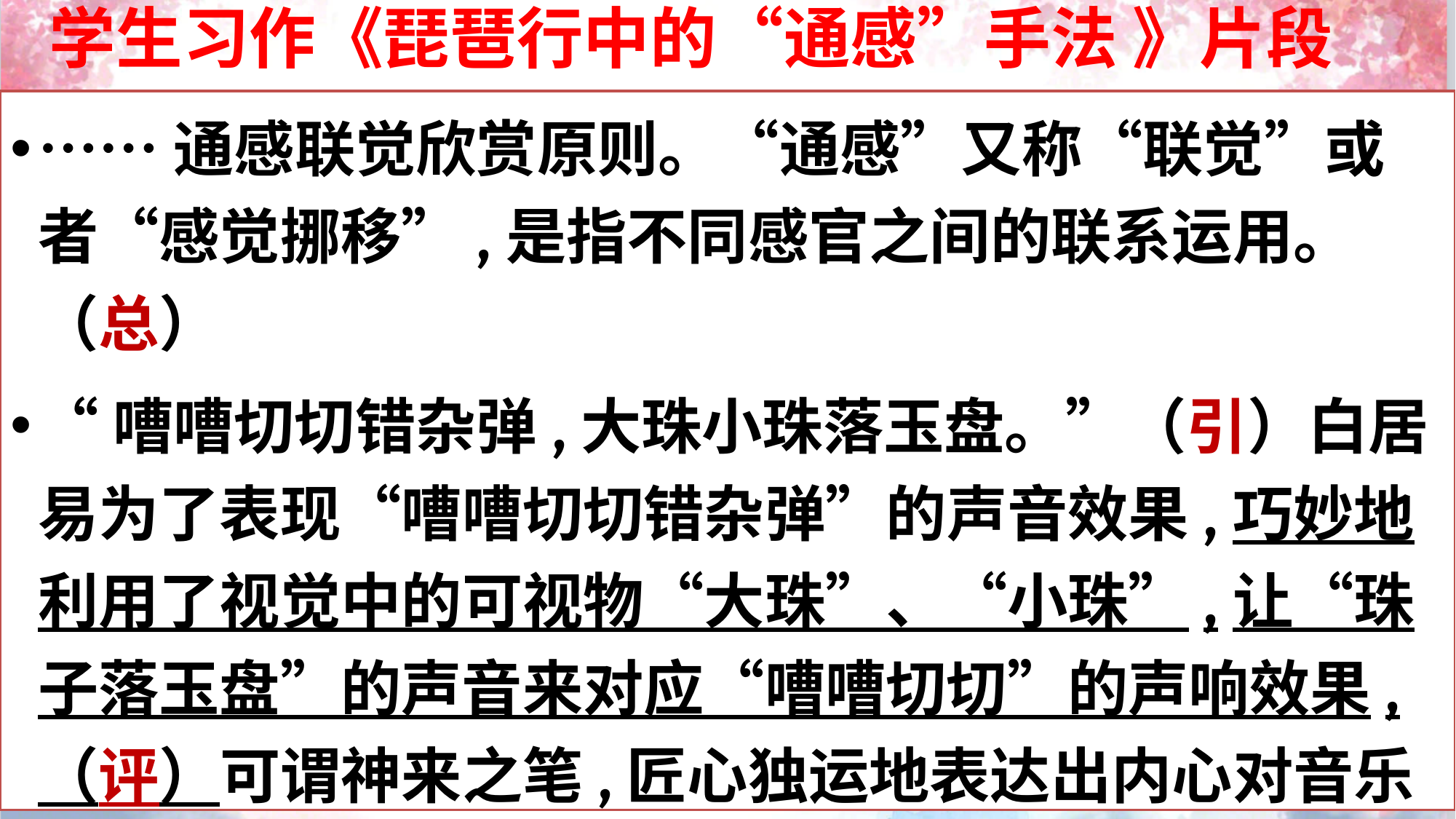

# 学生习作《琵琶行中的“通感”手法 》片段
……通感联觉欣赏原则。“通感”又称“联觉”或者“感觉挪移”,是指不同感官之间的联系运用。（总）
“嘈嘈切切错杂弹,大珠小珠落玉盘。”（引）白居易为了表现“嘈嘈切切错杂弹”的声音效果,巧妙地利用了视觉中的可视物“大珠”、“小珠”,让“珠子落玉盘”的声音来对应“嘈嘈切切”的声响效果,（评）可谓神来之笔,匠心独运地表达出内心对音乐(琵琶声)的感受。